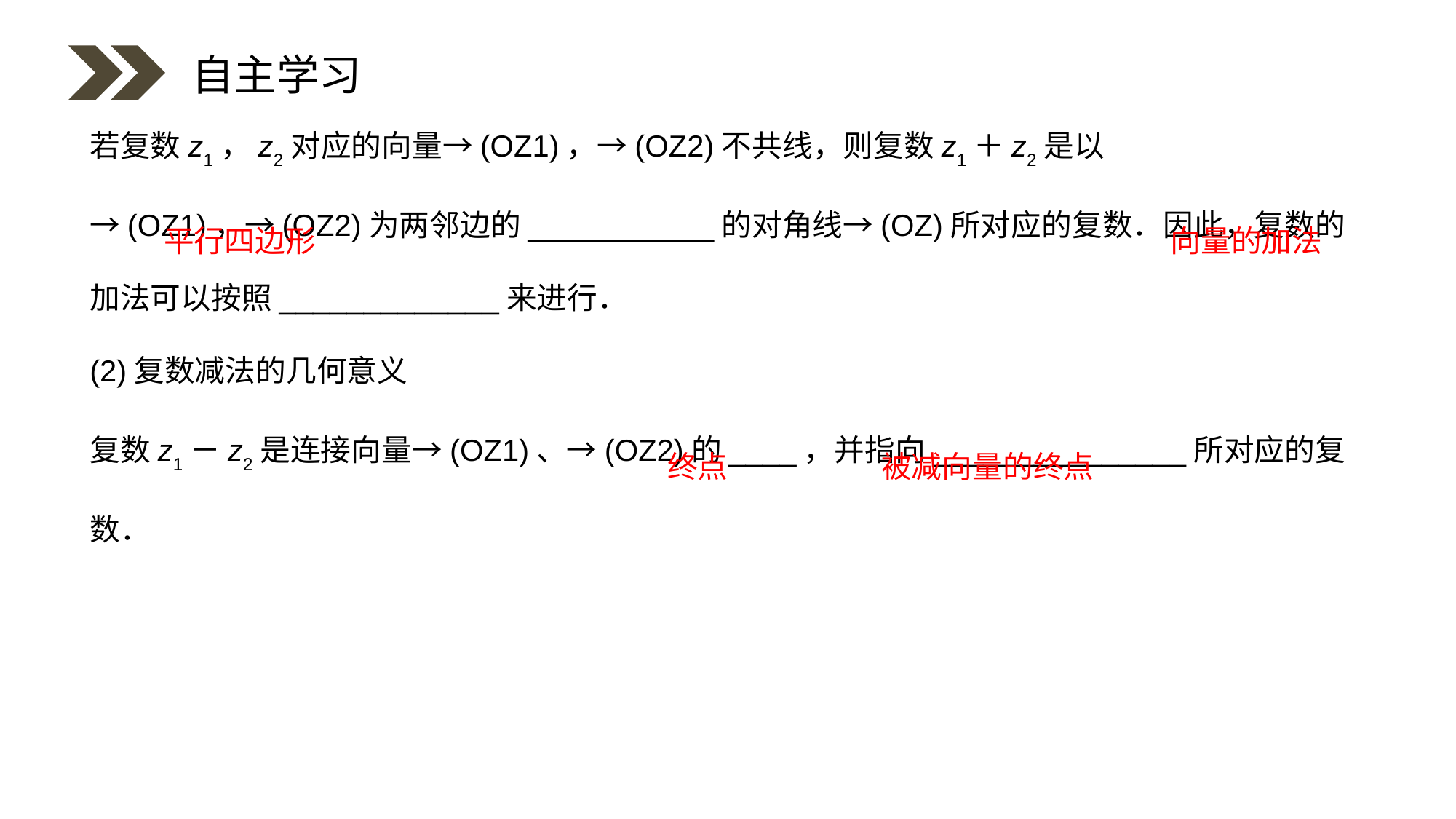

自主学习
若复数z1，z2对应的向量→(OZ1)，→(OZ2)不共线，则复数z1＋z2是以→(OZ1)，→(OZ2)为两邻边的___________的对角线→(OZ)所对应的复数．因此，复数的加法可以按照_____________来进行．
(2)复数减法的几何意义
复数z1－z2是连接向量→(OZ1)、→(OZ2)的____，并指向_______________所对应的复数．
平行四边形
向量的加法
终点
被减向量的终点